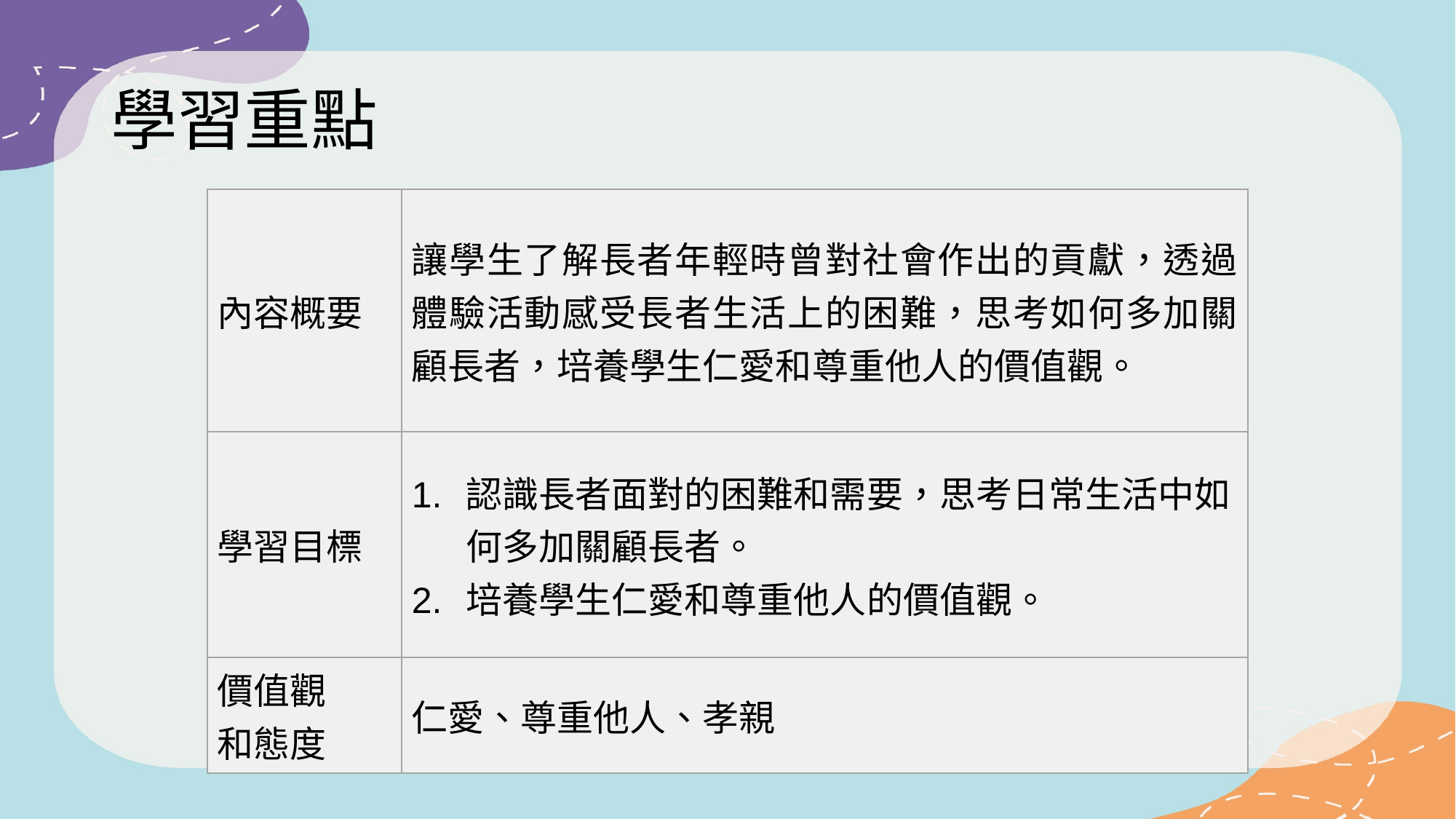

# 學習重點
| 內容概要 | 讓學生了解長者年輕時曾對社會作出的貢獻，透過體驗活動感受長者生活上的困難，思考如何多加關顧長者，培養學生仁愛和尊重他人的價值觀。 |
| --- | --- |
| 學習目標 | 認識長者面對的困難和需要，思考日常生活中如何多加關顧長者。 培養學生仁愛和尊重他人的價值觀。 |
| 價值觀 和態度 | 仁愛、尊重他人、孝親 |